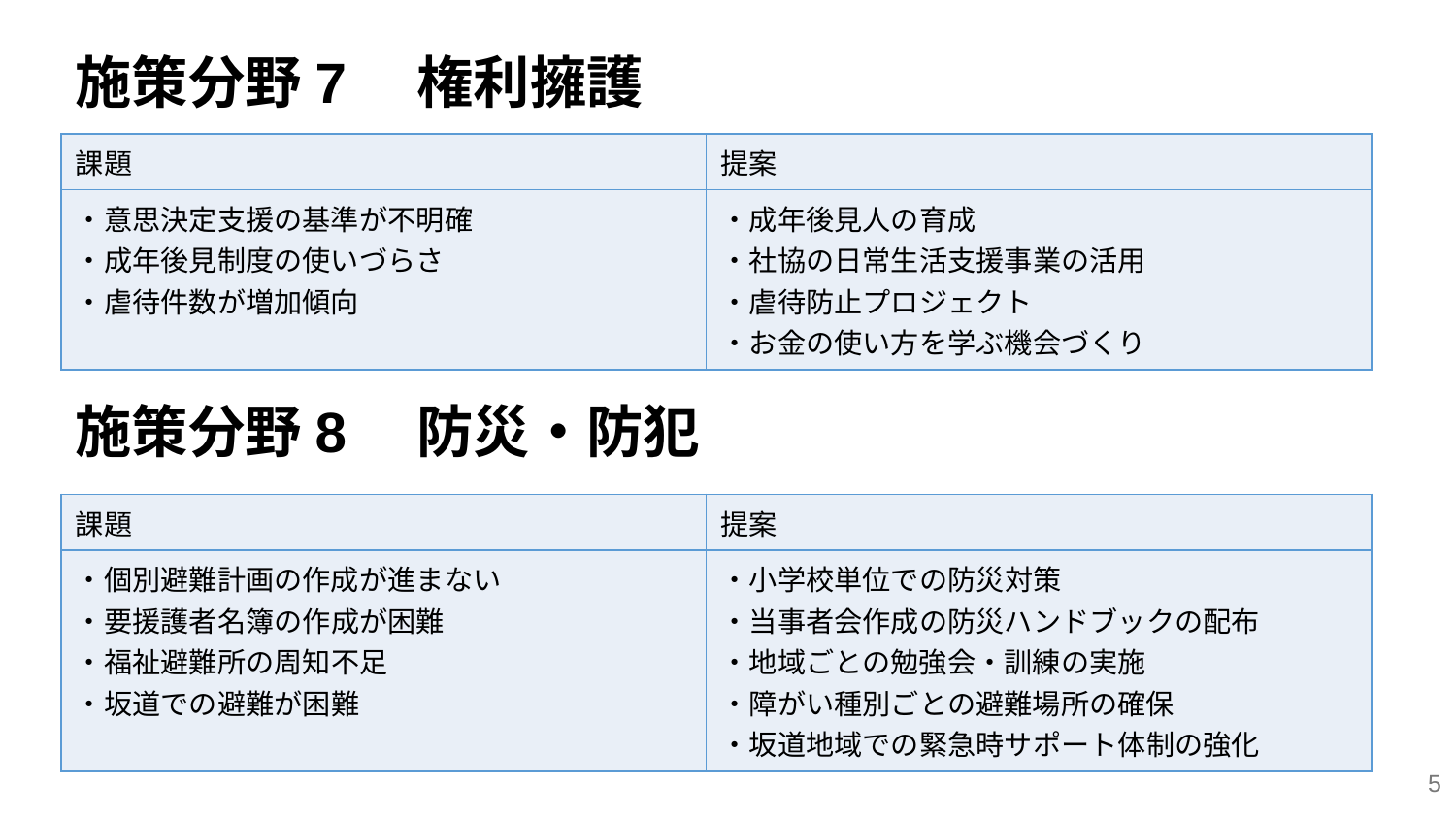

施策分野7　権利擁護
| 課題 | 提案 |
| --- | --- |
| ・意思決定支援の基準が不明確 ・成年後見制度の使いづらさ ・虐待件数が増加傾向 | ・成年後見人の育成 ・社協の日常生活支援事業の活用 ・虐待防止プロジェクト ・お金の使い方を学ぶ機会づくり |
施策分野8　防災・防犯
| 課題 | 提案 |
| --- | --- |
| ・個別避難計画の作成が進まない ・要援護者名簿の作成が困難 ・福祉避難所の周知不足 ・坂道での避難が困難 | ・小学校単位での防災対策 ・当事者会作成の防災ハンドブックの配布 ・地域ごとの勉強会・訓練の実施 ・障がい種別ごとの避難場所の確保 ・坂道地域での緊急時サポート体制の強化 |
5